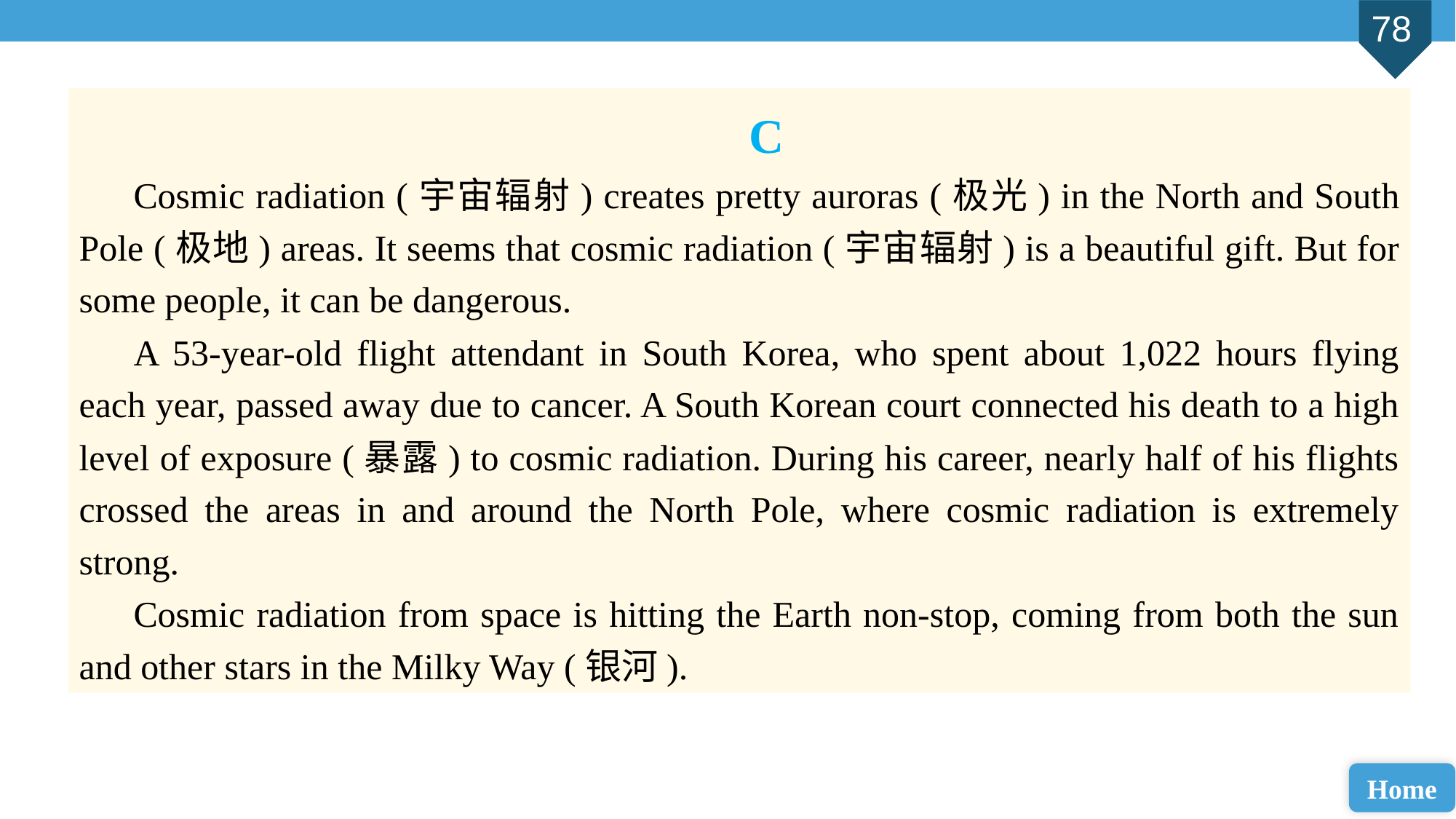

C
Cosmic radiation (宇宙辐射) creates pretty auroras (极光) in the North and South Pole (极地) areas. It seems that cosmic radiation (宇宙辐射) is a beautiful gift. But for some people, it can be dangerous.
A 53-year-old flight attendant in South Korea, who spent about 1,022 hours flying each year, passed away due to cancer. A South Korean court connected his death to a high level of exposure (暴露) to cosmic radiation. During his career, nearly half of his flights crossed the areas in and around the North Pole, where cosmic radiation is extremely strong.
Cosmic radiation from space is hitting the Earth non-stop, coming from both the sun and other stars in the Milky Way (银河).